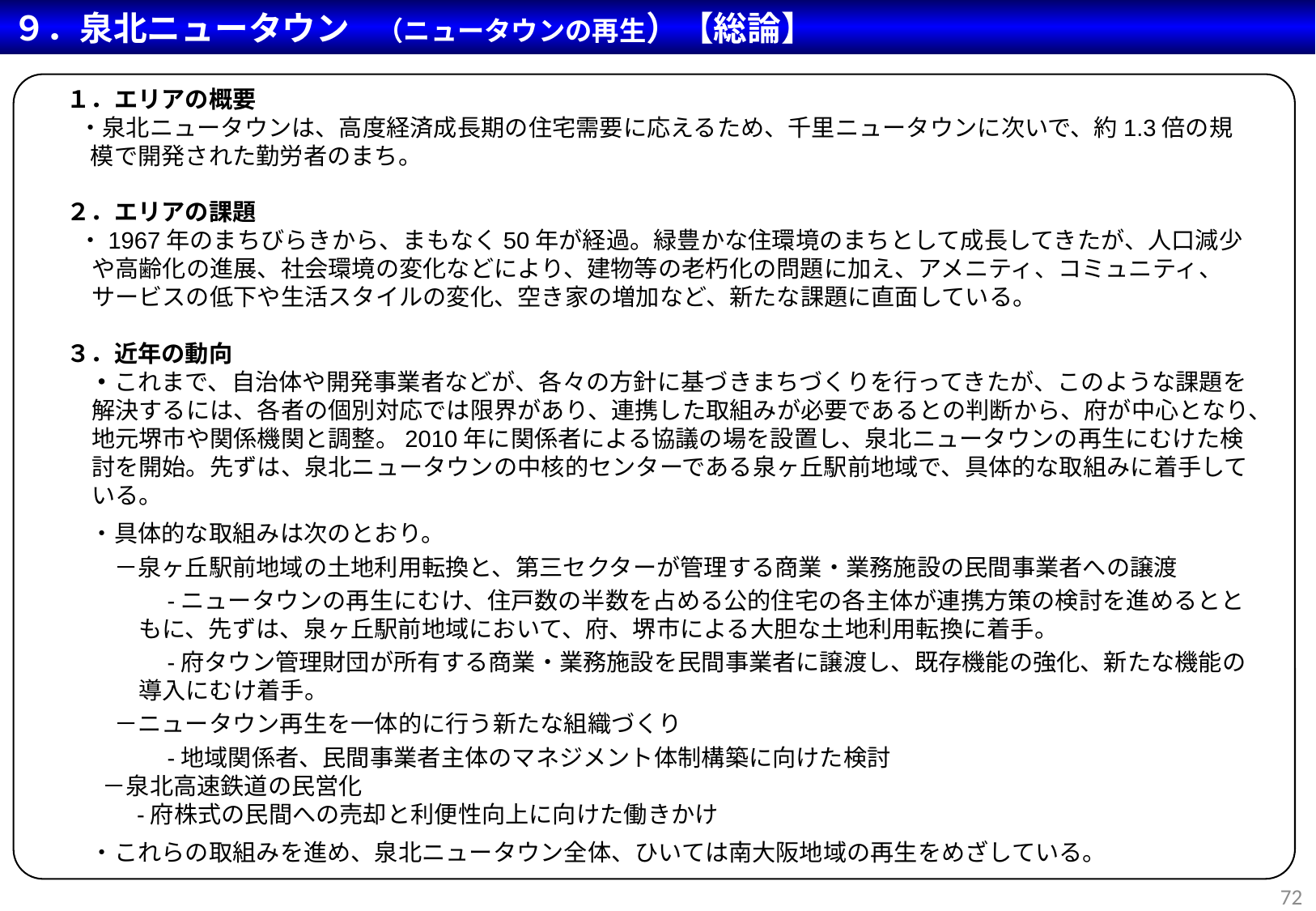

９．泉北ニュータウン　（ニュータウンの再生）【総論】

１．エリアの概要
・泉北ニュータウンは、高度経済成長期の住宅需要に応えるため、千里ニュータウンに次いで、約1.3倍の規模で開発された勤労者のまち。

２．エリアの課題
・1967年のまちびらきから、まもなく50年が経過。緑豊かな住環境のまちとして成長してきたが、人口減少や高齢化の進展、社会環境の変化などにより、建物等の老朽化の問題に加え、アメニティ、コミュニティ、サービスの低下や生活スタイルの変化、空き家の増加など、新たな課題に直面している。

３．近年の動向
　・これまで、自治体や開発事業者などが、各々の方針に基づきまちづくりを行ってきたが、このような課題を解決するには、各者の個別対応では限界があり、連携した取組みが必要であるとの判断から、府が中心となり、地元堺市や関係機関と調整。2010年に関係者による協議の場を設置し、泉北ニュータウンの再生にむけた検討を開始。先ずは、泉北ニュータウンの中核的センターである泉ヶ丘駅前地域で、具体的な取組みに着手している。
　・具体的な取組みは次のとおり。
　　－泉ヶ丘駅前地域の土地利用転換と、第三セクターが管理する商業・業務施設の民間事業者への譲渡
　　　　-ニュータウンの再生にむけ、住戸数の半数を占める公的住宅の各主体が連携方策の検討を進めるとともに、先ずは、泉ヶ丘駅前地域において、府、堺市による大胆な土地利用転換に着手。
　　　　-府タウン管理財団が所有する商業・業務施設を民間事業者に譲渡し、既存機能の強化、新たな機能の導入にむけ着手。
　　－ニュータウン再生を一体的に行う新たな組織づくり
　　　　-地域関係者、民間事業者主体のマネジメント体制構築に向けた検討
－泉北高速鉄道の民営化
　 -府株式の民間への売却と利便性向上に向けた働きかけ
　・これらの取組みを進め、泉北ニュータウン全体、ひいては南大阪地域の再生をめざしている。
72